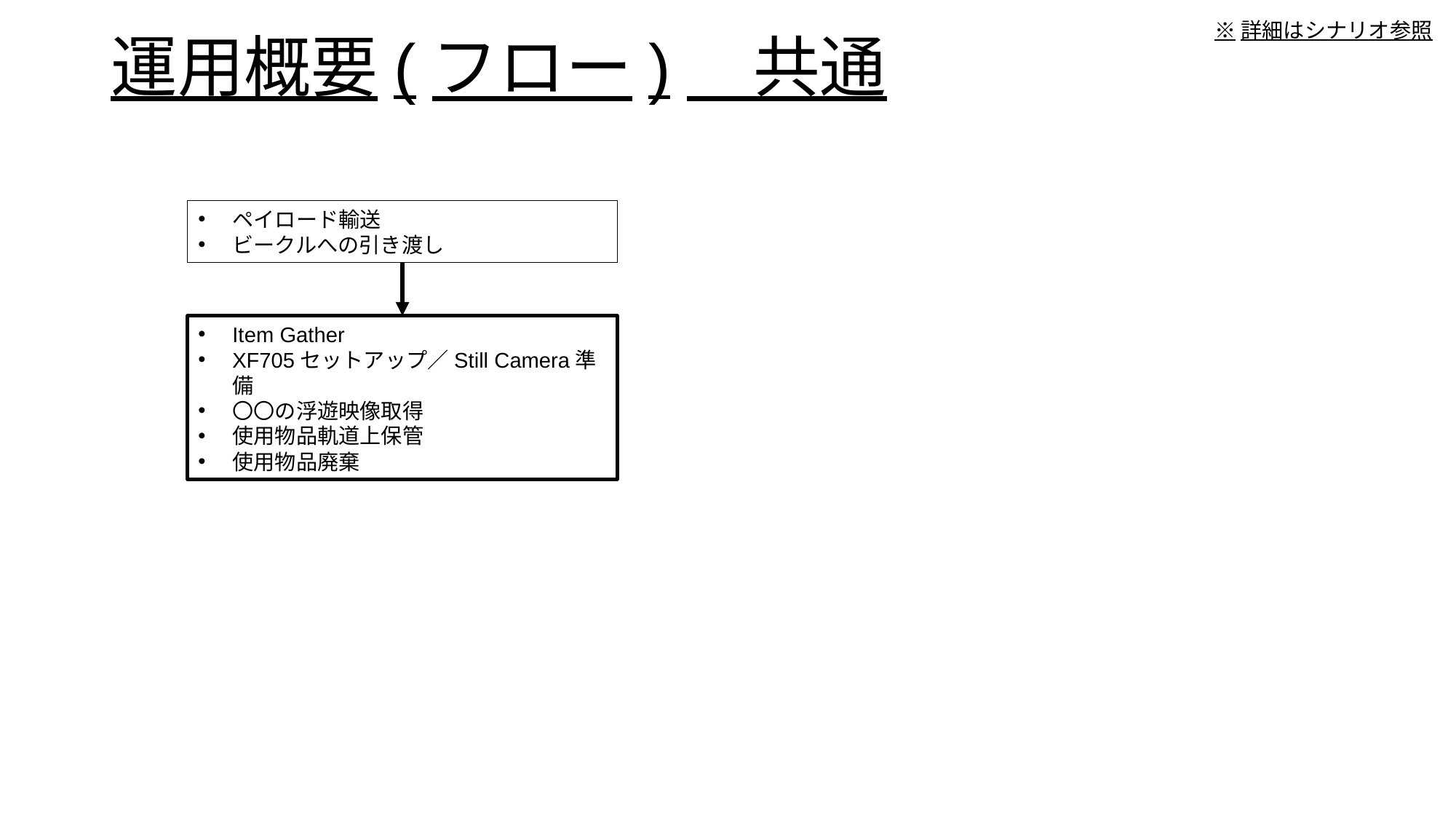

※詳細はシナリオ参照
# 運用概要(フロー)　共通
ペイロード輸送
ビークルへの引き渡し
Item Gather
XF705セットアップ／Still Camera準備
〇〇の浮遊映像取得
使用物品軌道上保管
使用物品廃棄